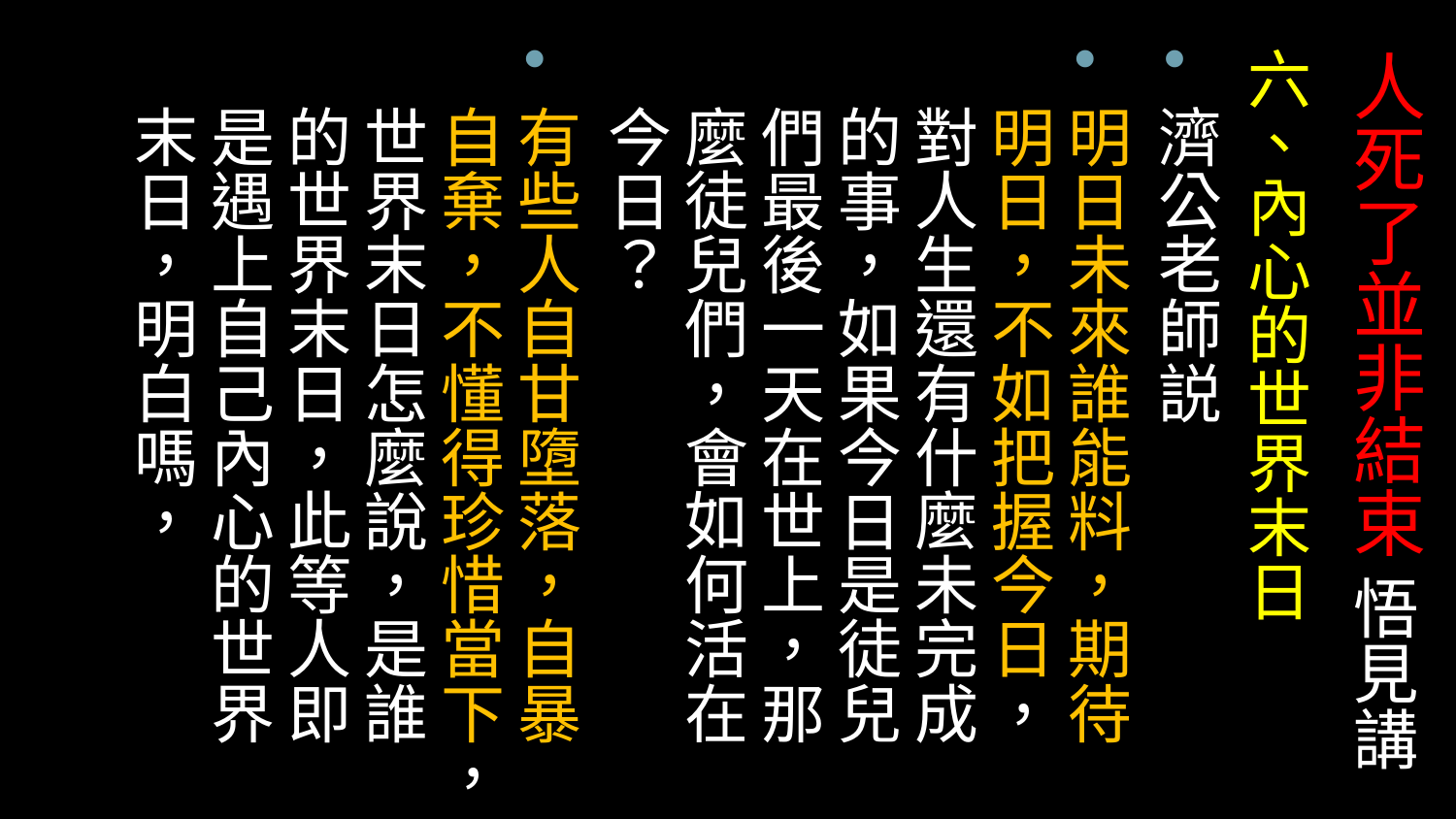

六、內心的世界末日
濟公老師説
明日未來誰能料，期待明日，不如把握今日，對人生還有什麼未完成的事，如果今日是徒兒們最後一天在世上，那麼徒兒們，會如何活在今日？
有些人自甘墮落，自暴自棄，不懂得珍惜當下，世界末日怎麼說，是誰的世界末日，此等人即是遇上自己內心的世界末日，明白嗎，

# 人死了並非結束 悟見講